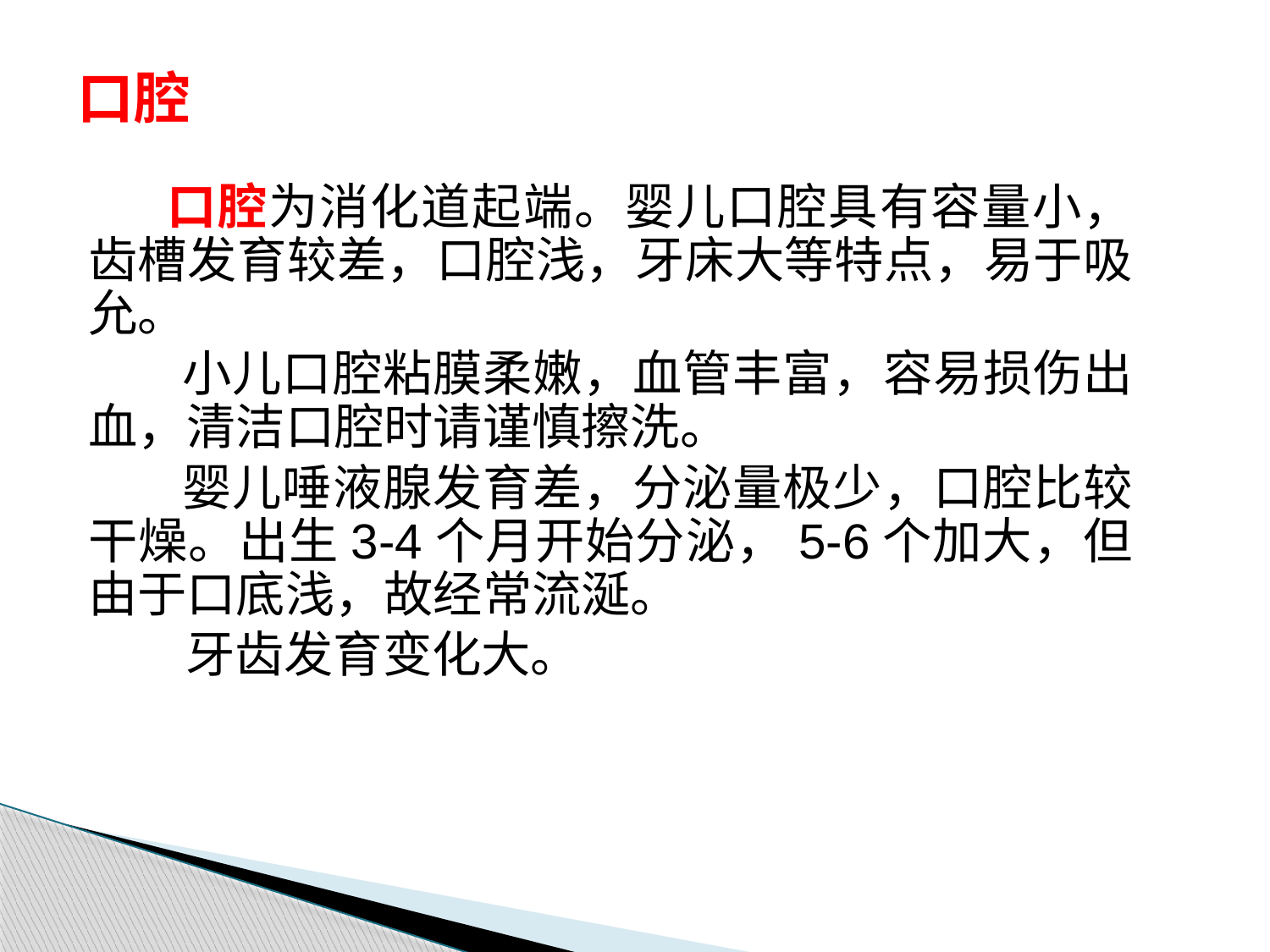

口腔
        口腔为消化道起端。婴儿口腔具有容量小，齿槽发育较差，口腔浅，牙床大等特点，易于吸允。
          小儿口腔粘膜柔嫩，血管丰富，容易损伤出血，清洁口腔时请谨慎擦洗。
          婴儿唾液腺发育差，分泌量极少，口腔比较干燥。出生3-4个月开始分泌，5-6个加大，但由于口底浅，故经常流涎。
           牙齿发育变化大。